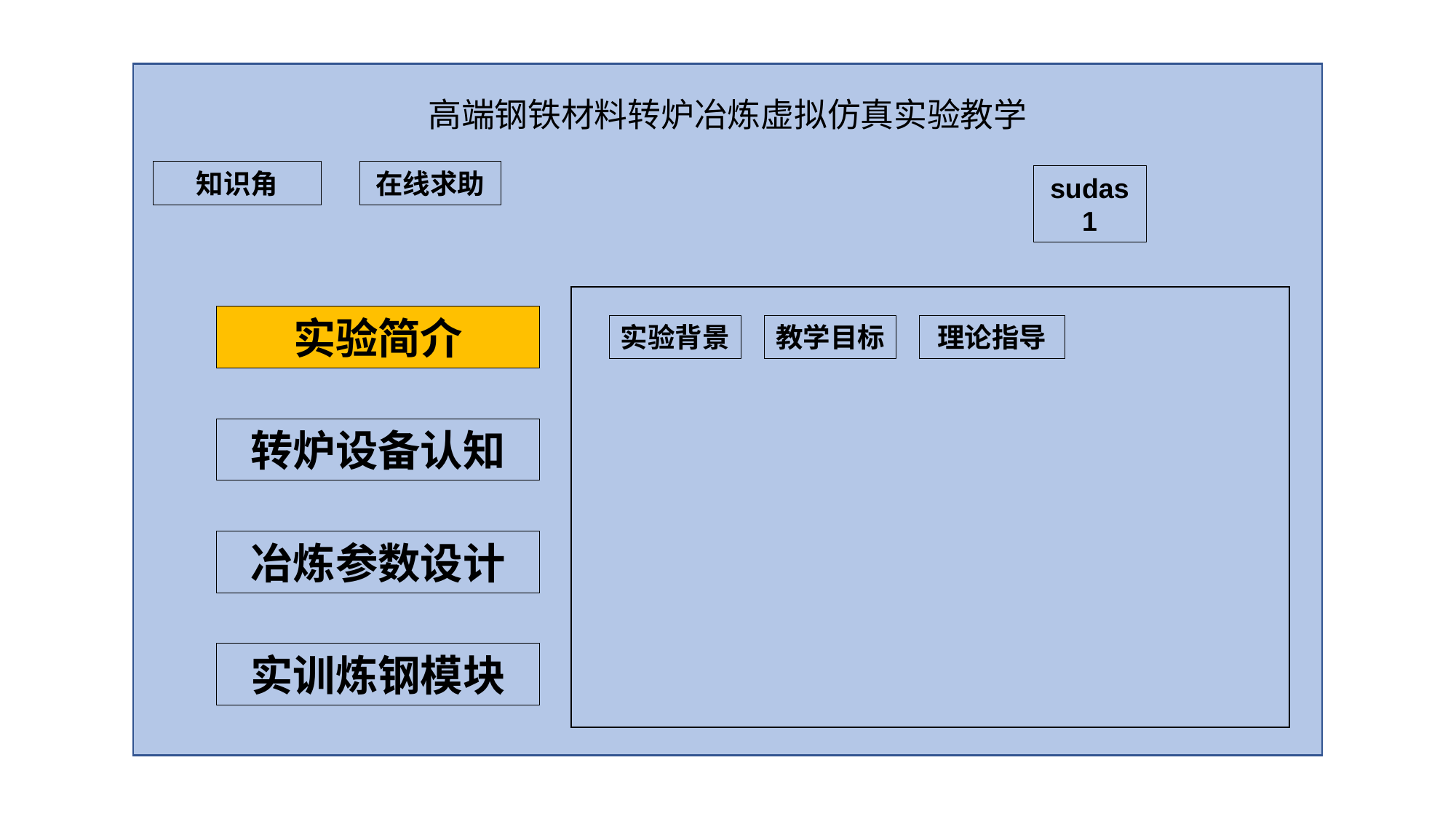

高端钢铁材料转炉冶炼虚拟仿真实验教学
在线求助
知识角
sudas1

实验简介
实验背景
教学目标
理论指导
转炉设备认知
冶炼参数设计
实训炼钢模块